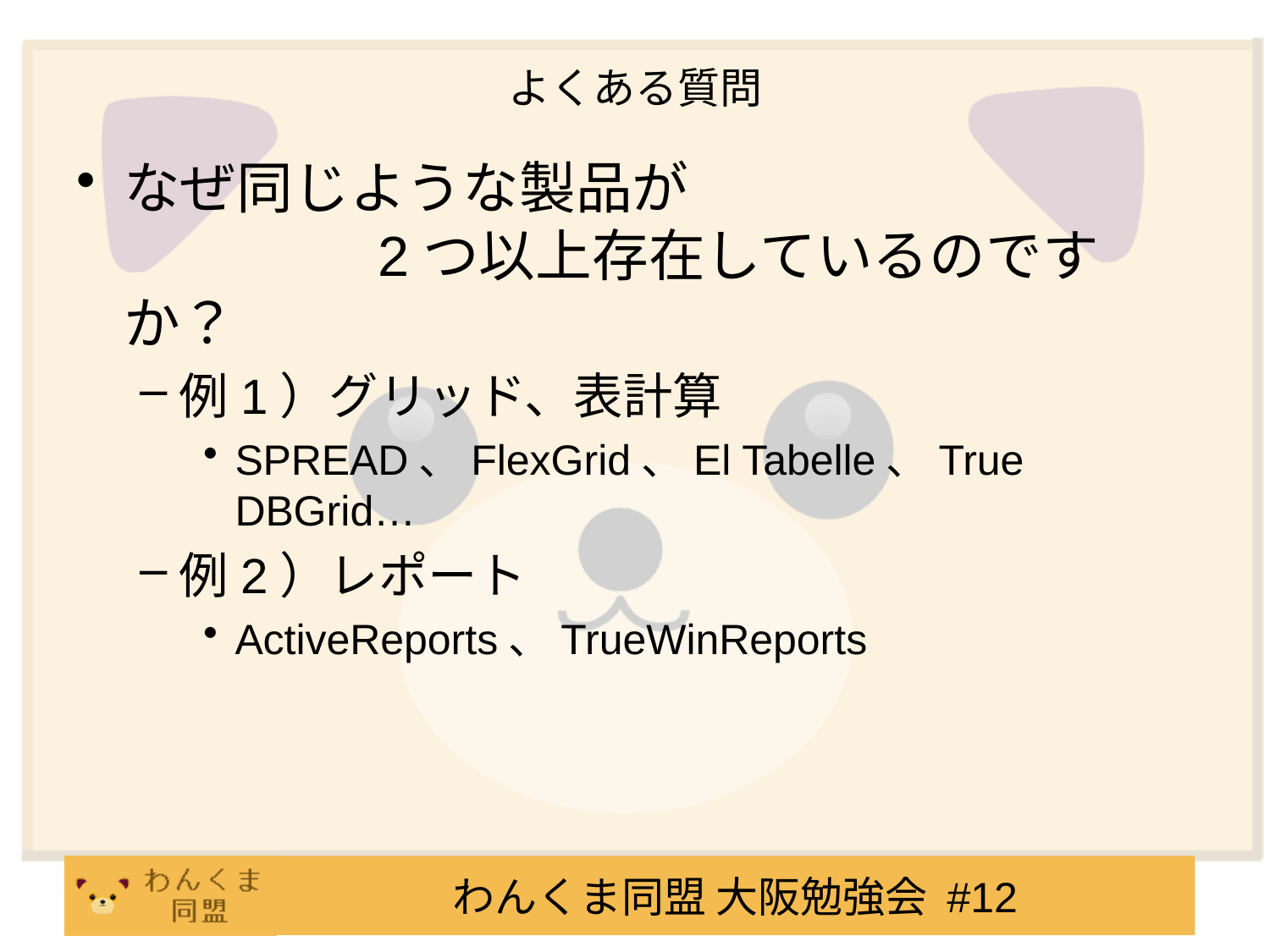

# よくある質問
なぜ同じような製品が
		2つ以上存在しているのですか？
例1）グリッド、表計算
SPREAD、FlexGrid、El Tabelle、True DBGrid…
例2）レポート
ActiveReports、TrueWinReports